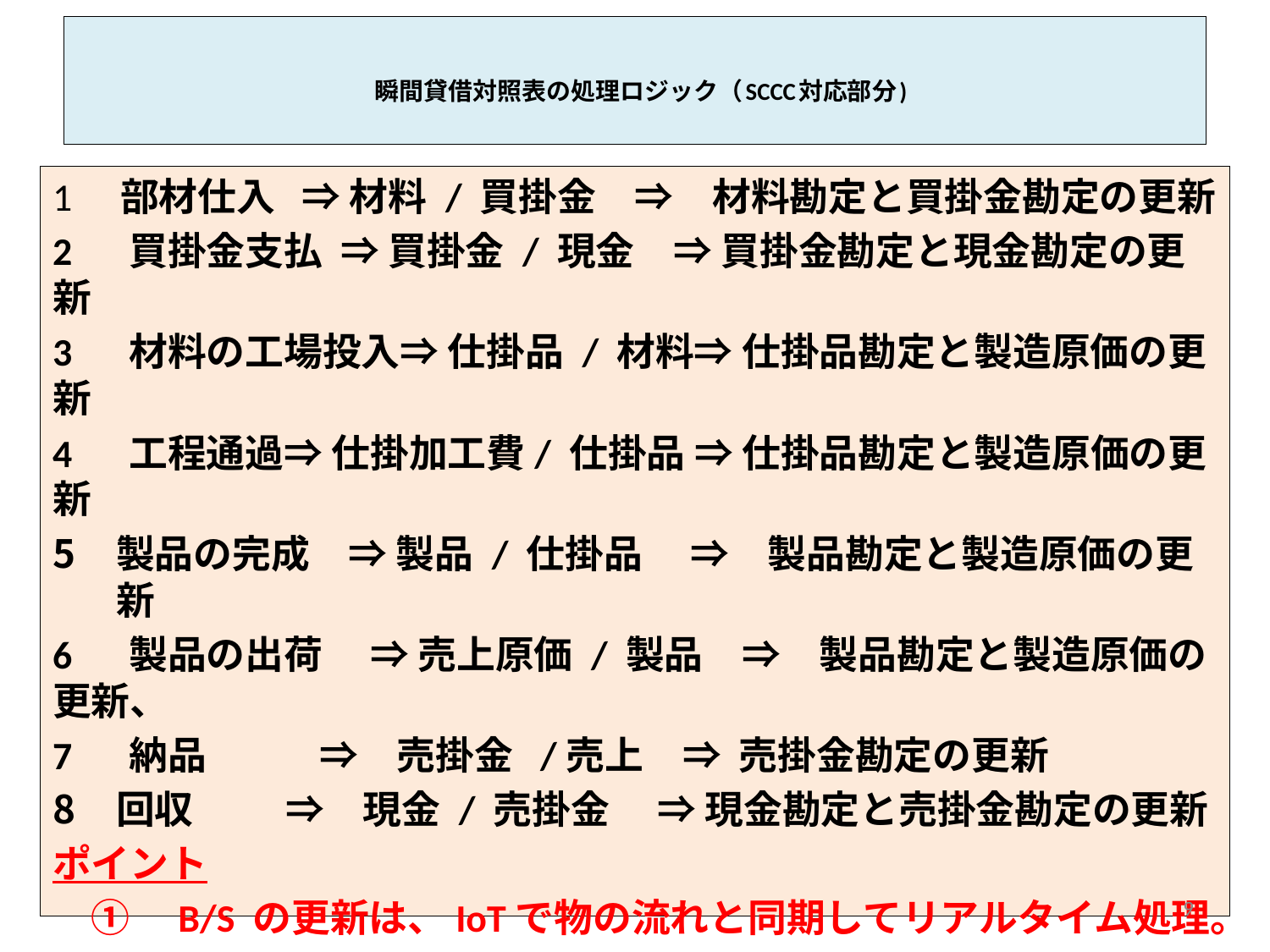

# 瞬間貸借対照表の処理ロジック（SCCC対応部分)
1　部材仕入   ⇒ 材料 / 買掛金　⇒　材料勘定と買掛金勘定の更新
2 　買掛金支払  ⇒ 買掛金 / 現金　⇒ 買掛金勘定と現金勘定の更新
3 　材料の工場投入⇒ 仕掛品 / 材料⇒ 仕掛品勘定と製造原価の更新
4 　工程通過⇒ 仕掛加工費/ 仕掛品 ⇒ 仕掛品勘定と製造原価の更新
製品の完成　⇒ 製品 / 仕掛品　 ⇒　製品勘定と製造原価の更新
6 　製品の出荷　 ⇒ 売上原価 / 製品　⇒　製品勘定と製造原価の更新、
7 　納品  　 　 ⇒　売掛金  /売上　⇒  売掛金勘定の更新
回収　      ⇒　現金 / 売掛金　 ⇒ 現金勘定と売掛金勘定の更新
ポイント
　①　B/S の更新は、IoTで物の流れと同期してリアルタイム処理。
   ②  品目別、ロットNo別の最小単位で把握。
　③　この段階のB/Sはすべて取得原価(入力価格）ベース。
　④　(他のものづくりKPIとともに）、SCCCは、日々更新しモニター表示。

9